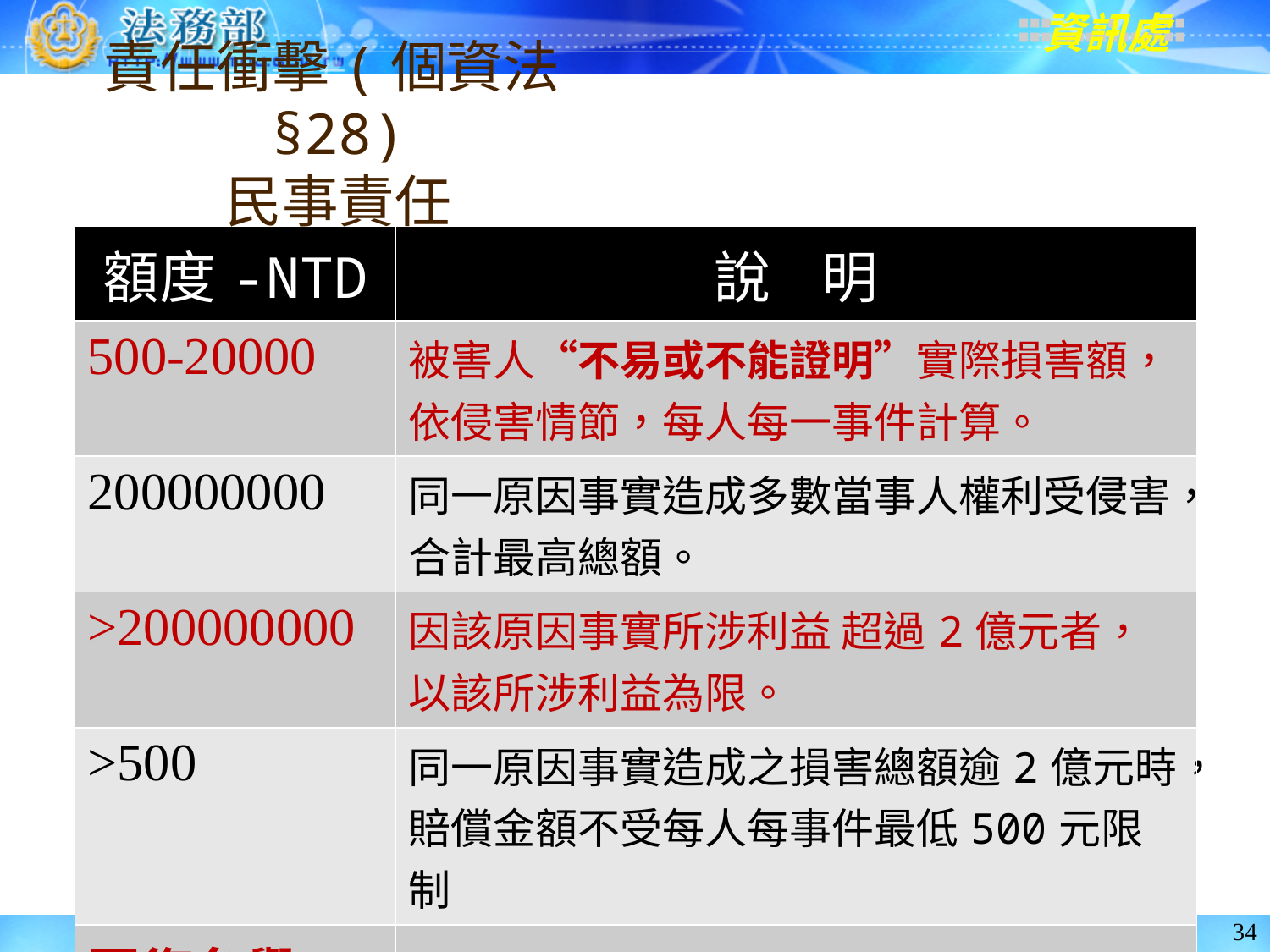

責任衝擊(個資法§28)
民事責任
| 額度-NTD | 說 明 |
| --- | --- |
| 500-20000 | 被害人“不易或不能證明”實際損害額， 依侵害情節，每人每一事件計算。 |
| 200000000 | 同一原因事實造成多數當事人權利受侵害， 合計最高總額。 |
| >200000000 | 因該原因事實所涉利益 超過2億元者， 以該所涉利益為限。 |
| >500 | 同一原因事實造成之損害總額逾2億元時， 賠償金額不受每人每事件最低500元限制 |
| 回復名譽 |  |